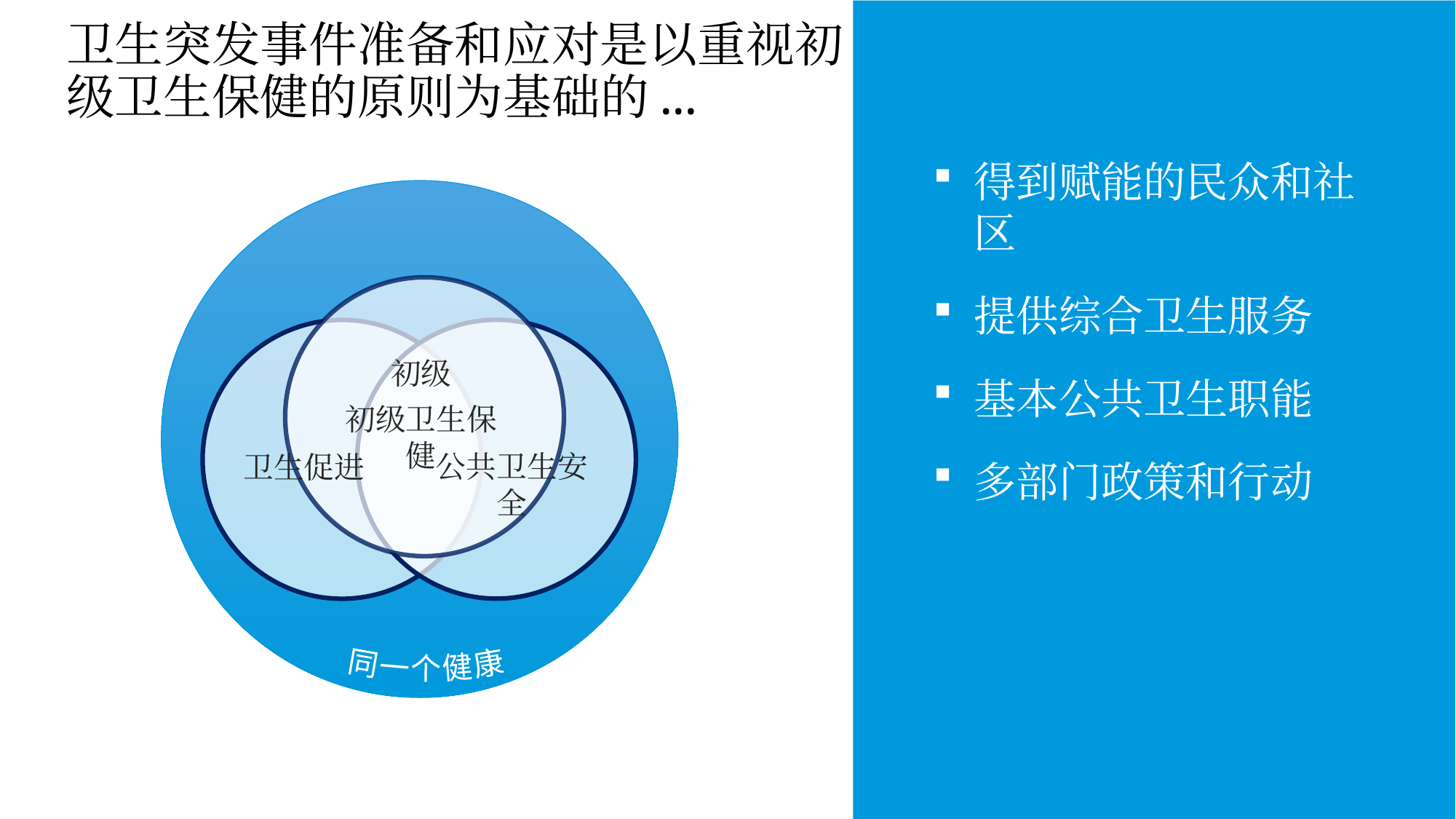

# 卫生突发事件准备和应对是以重视初级卫生保健的原则为基础的...
得到赋能的民众和社区
提供综合卫生服务
基本公共卫生职能
多部门政策和行动

初级
初级卫生保健
公共卫生安全
卫生促进
同一个健康